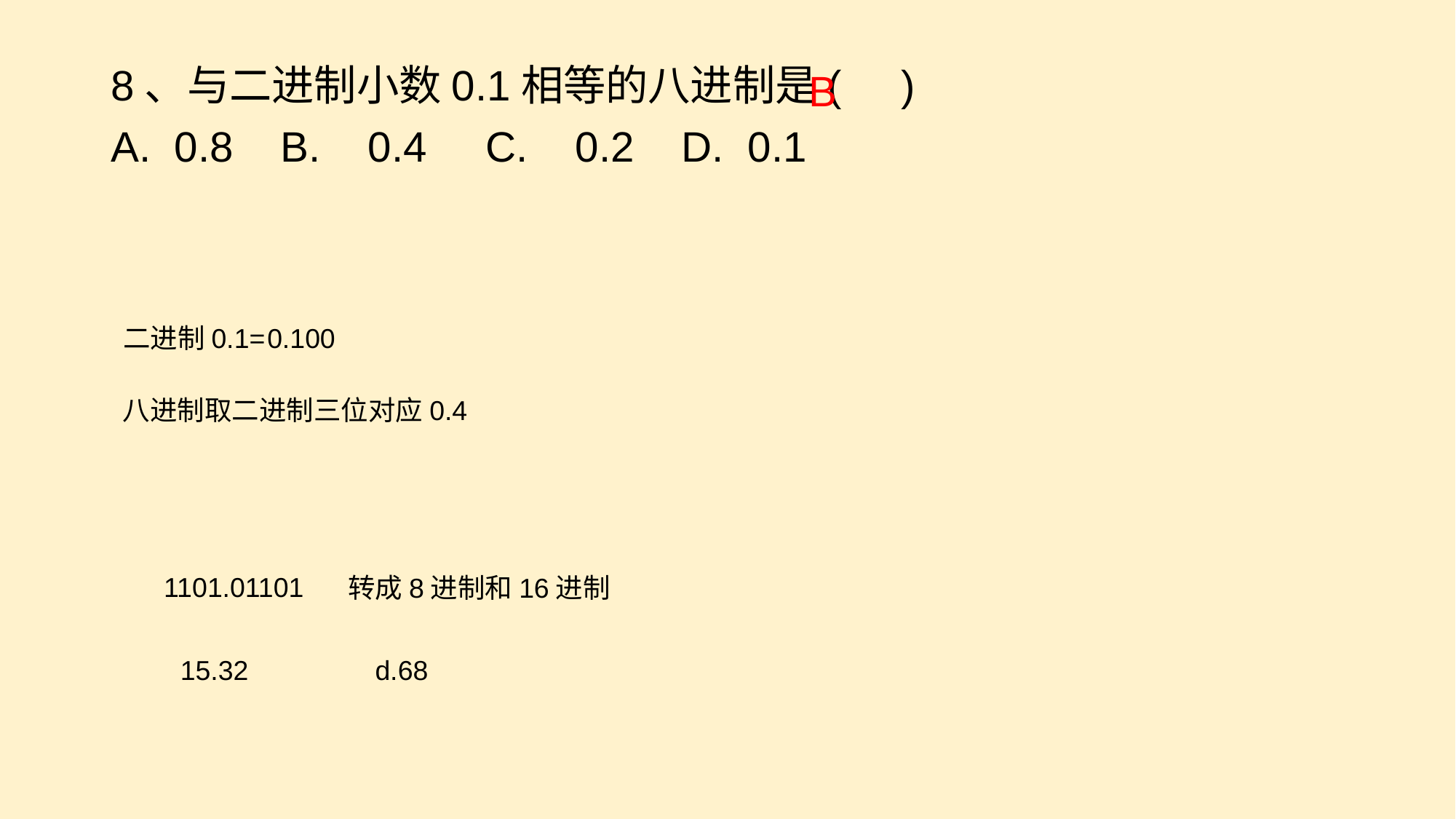

8、与二进制小数0.1相等的八进制是(     )
A.  0.8    B.    0.4     C.    0.2    D.  0.1
B
二进制0.1=
0.100
八进制取二进制三位对应0.4
1101.01101
转成8进制和16进制
15.32
d.68